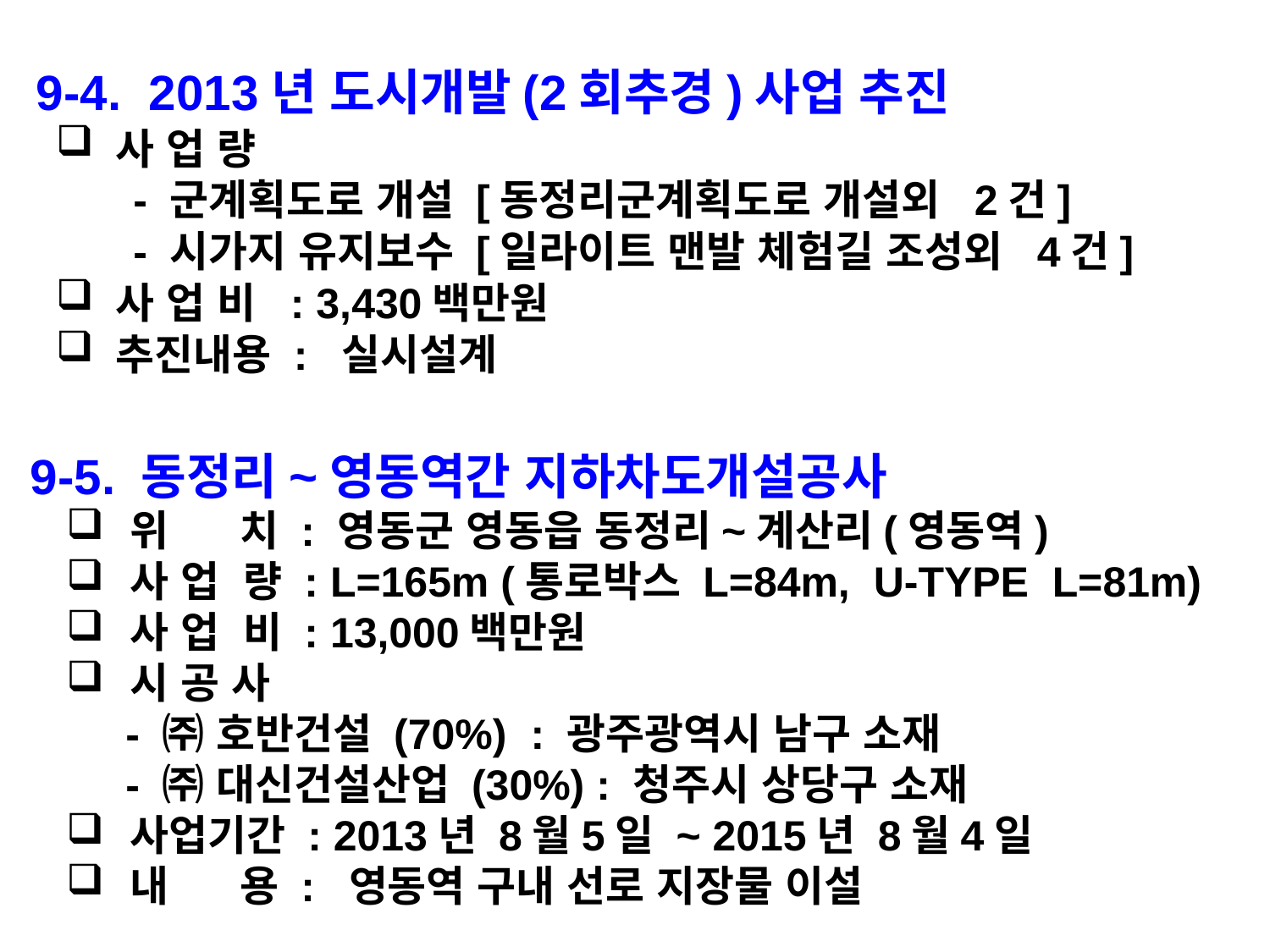

9-4.  2013년 도시개발(2회추경)사업 추진
 사 업 량
    - 군계획도로 개설 [동정리군계획도로 개설외  2건]
    - 시가지 유지보수 [일라이트 맨발 체험길 조성외  4건]
 사 업 비  : 3,430백만원
 추진내용 :  실시설계

  9-5. 동정리~영동역간 지하차도개설공사
위      치 : 영동군 영동읍 동정리~계산리(영동역)
사 업  량 : L=165m (통로박스 L=84m,  U-TYPE  L=81m)
사 업  비 : 13,000백만원
시 공 사
     - ㈜ 호반건설 (70%)  : 광주광역시 남구 소재
     - ㈜ 대신건설산업 (30%) : 청주시 상당구 소재
사업기간 : 2013년 8월5일 ~ 2015년 8월4일
내      용 :  영동역 구내 선로 지장물 이설